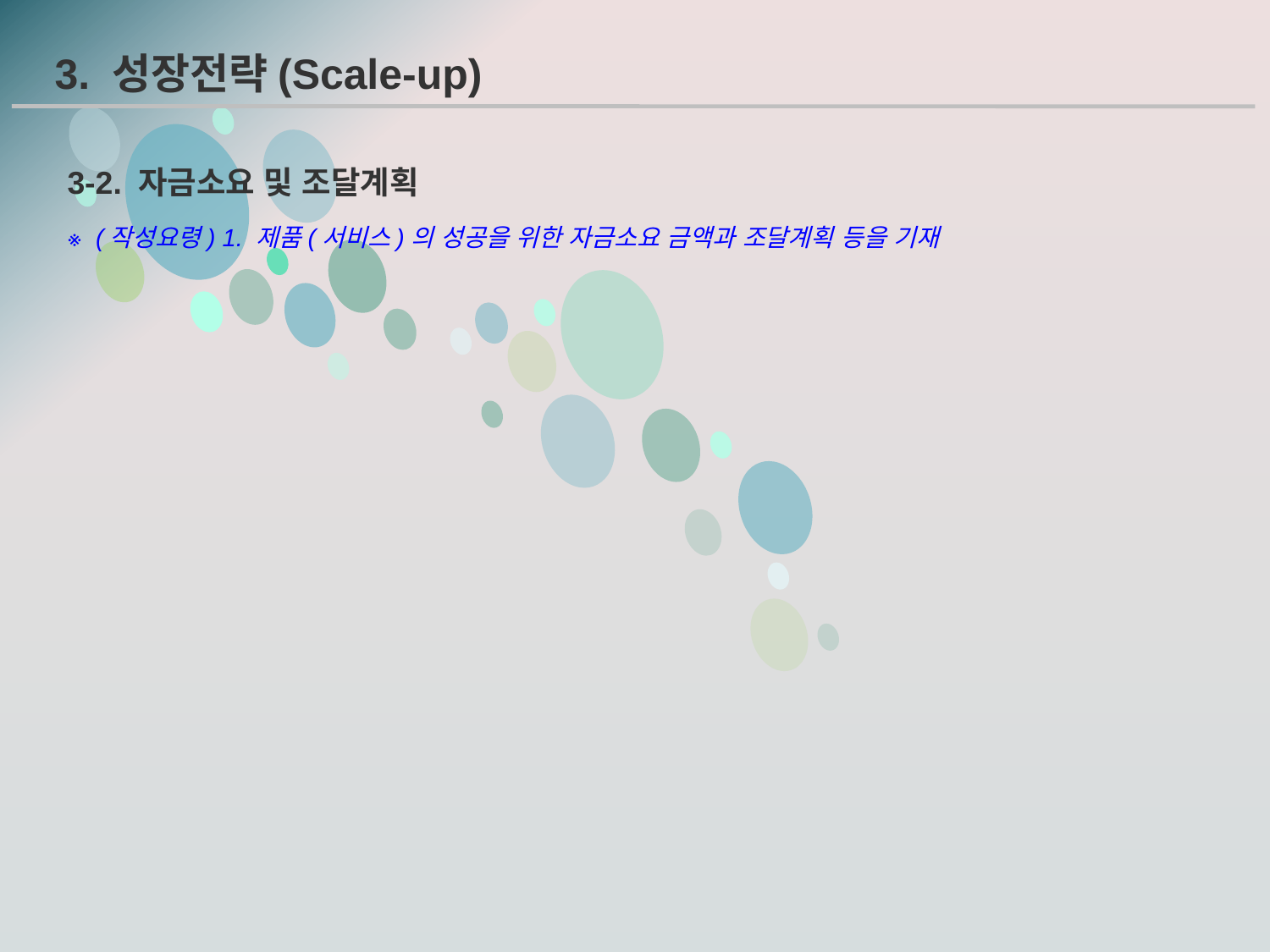

3. 성장전략(Scale-up)
3-2. 자금소요 및 조달계획

※  (작성요령) 1. 제품(서비스)의 성공을 위한 자금소요 금액과 조달계획 등을 기재